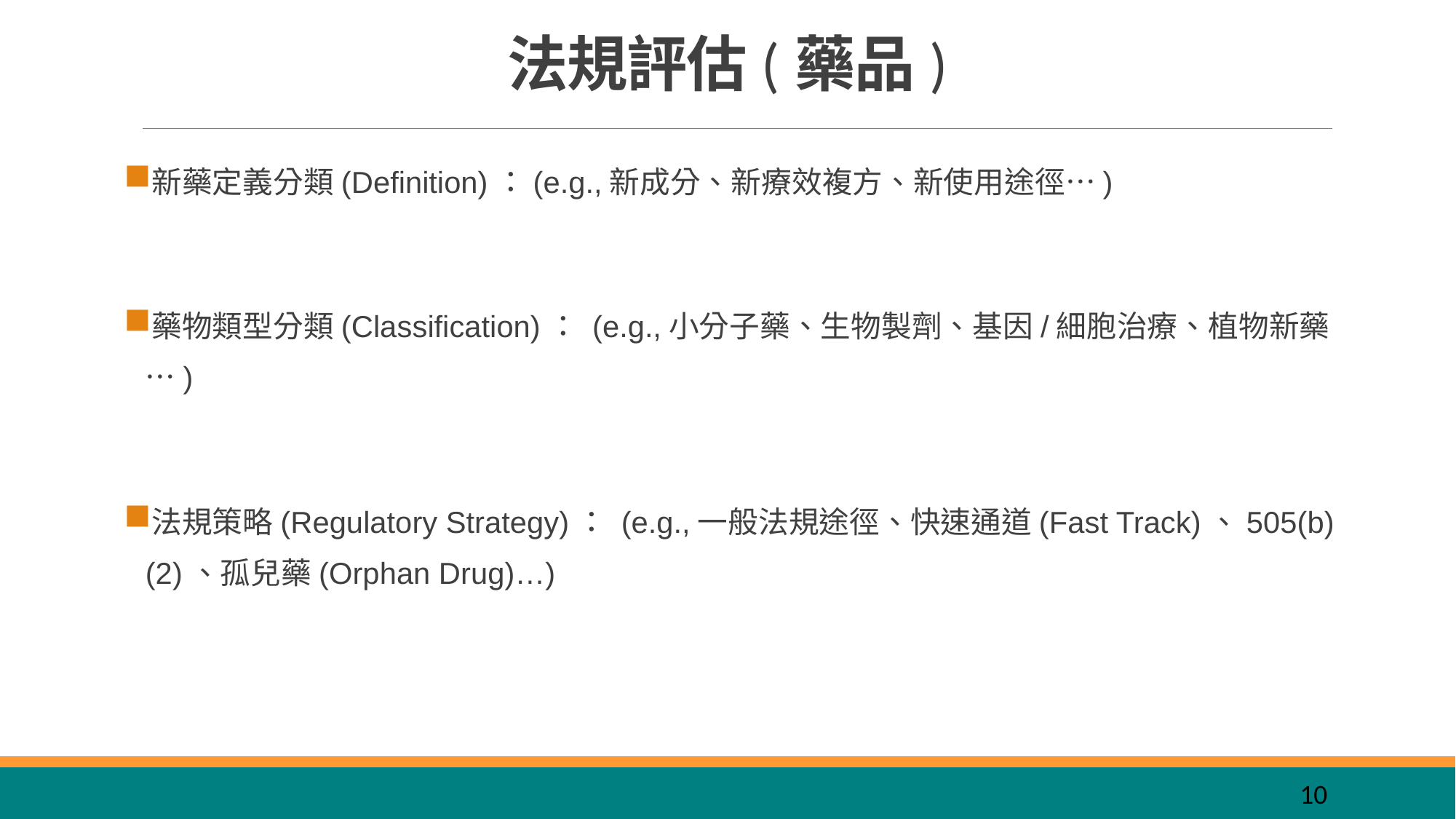

法規評估(藥品)
新藥定義分類(Definition)：(e.g.,新成分、新療效複方、新使用途徑…)

藥物類型分類(Classification)： (e.g.,小分子藥、生物製劑、基因/細胞治療、植物新藥…)

法規策略(Regulatory Strategy)： (e.g.,一般法規途徑、快速通道(Fast Track)、505(b)(2)、孤兒藥(Orphan Drug)…)

10